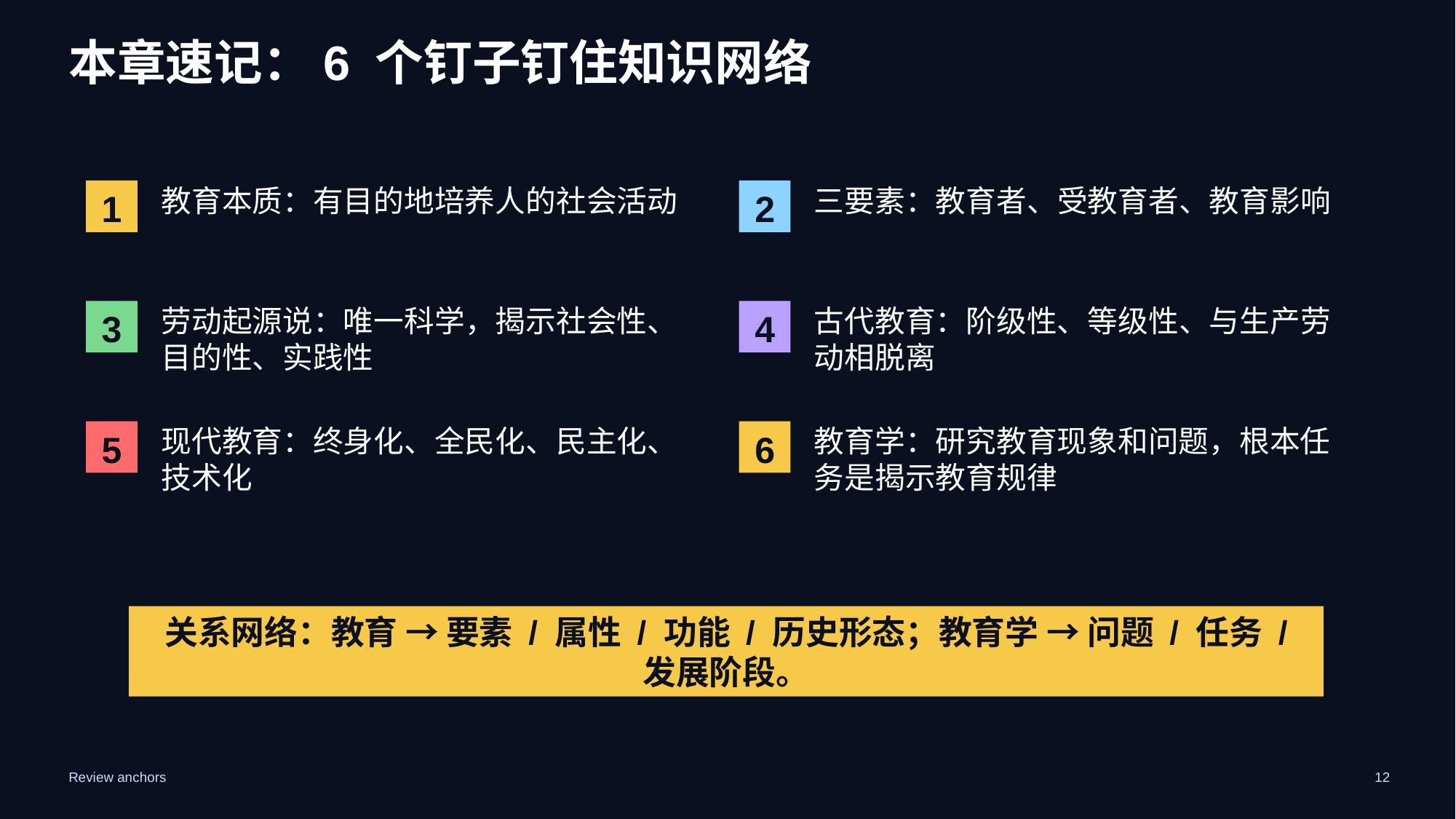

# 本章速记
本章速记：6 个钉子钉住知识网络
教育本质：有目的地培养人的社会活动
三要素：教育者、受教育者、教育影响
1
2
劳动起源说：唯一科学，揭示社会性、目的性、实践性
古代教育：阶级性、等级性、与生产劳动相脱离
3
4
现代教育：终身化、全民化、民主化、技术化
教育学：研究教育现象和问题，根本任务是揭示教育规律
5
6
关系网络：教育 → 要素 / 属性 / 功能 / 历史形态；教育学 → 问题 / 任务 / 发展阶段。
Review anchors
12